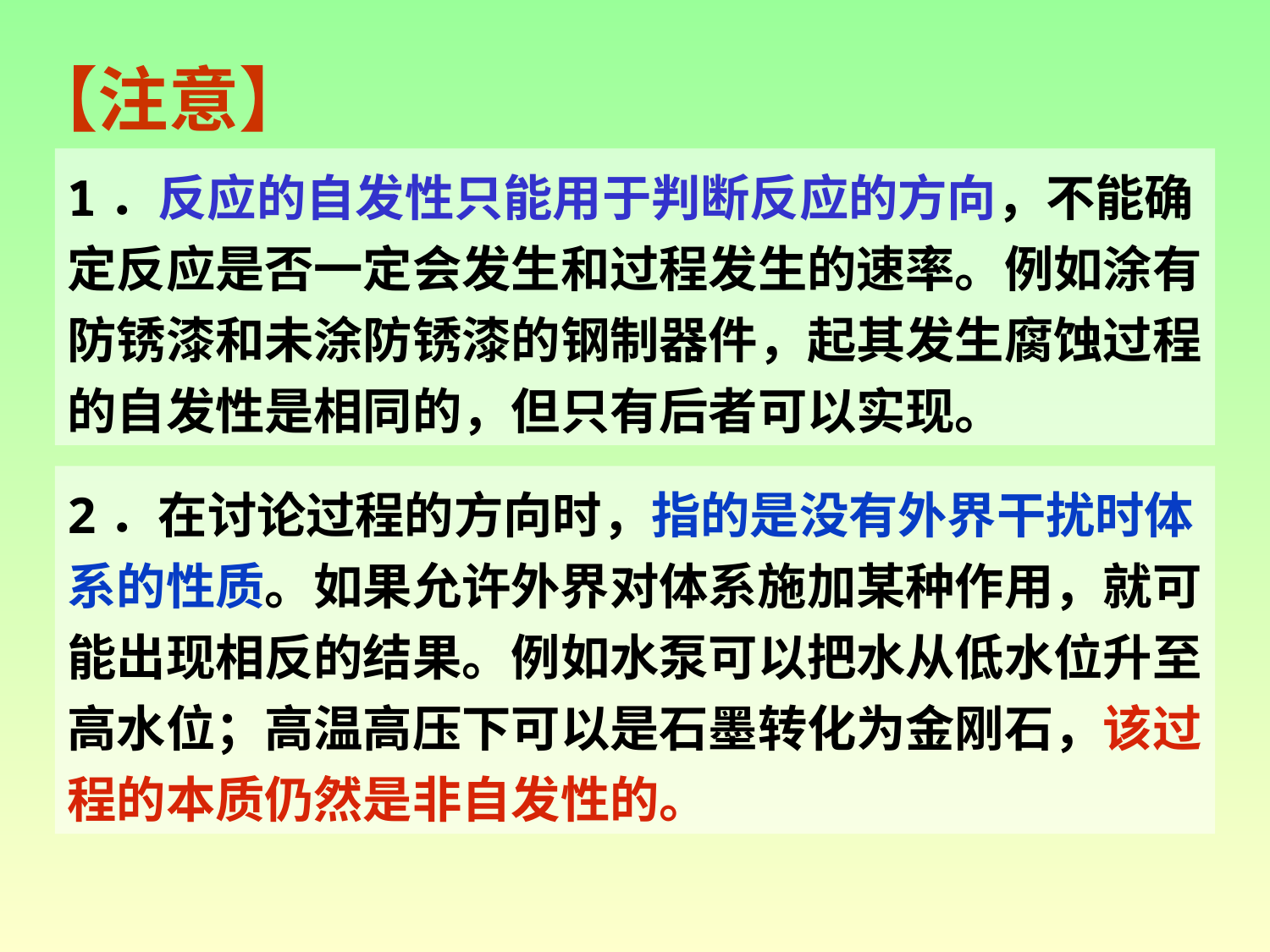

【注意】
1．反应的自发性只能用于判断反应的方向，不能确定反应是否一定会发生和过程发生的速率。例如涂有防锈漆和未涂防锈漆的钢制器件，起其发生腐蚀过程的自发性是相同的，但只有后者可以实现。
2．在讨论过程的方向时，指的是没有外界干扰时体系的性质。如果允许外界对体系施加某种作用，就可能出现相反的结果。例如水泵可以把水从低水位升至高水位；高温高压下可以是石墨转化为金刚石，该过程的本质仍然是非自发性的。